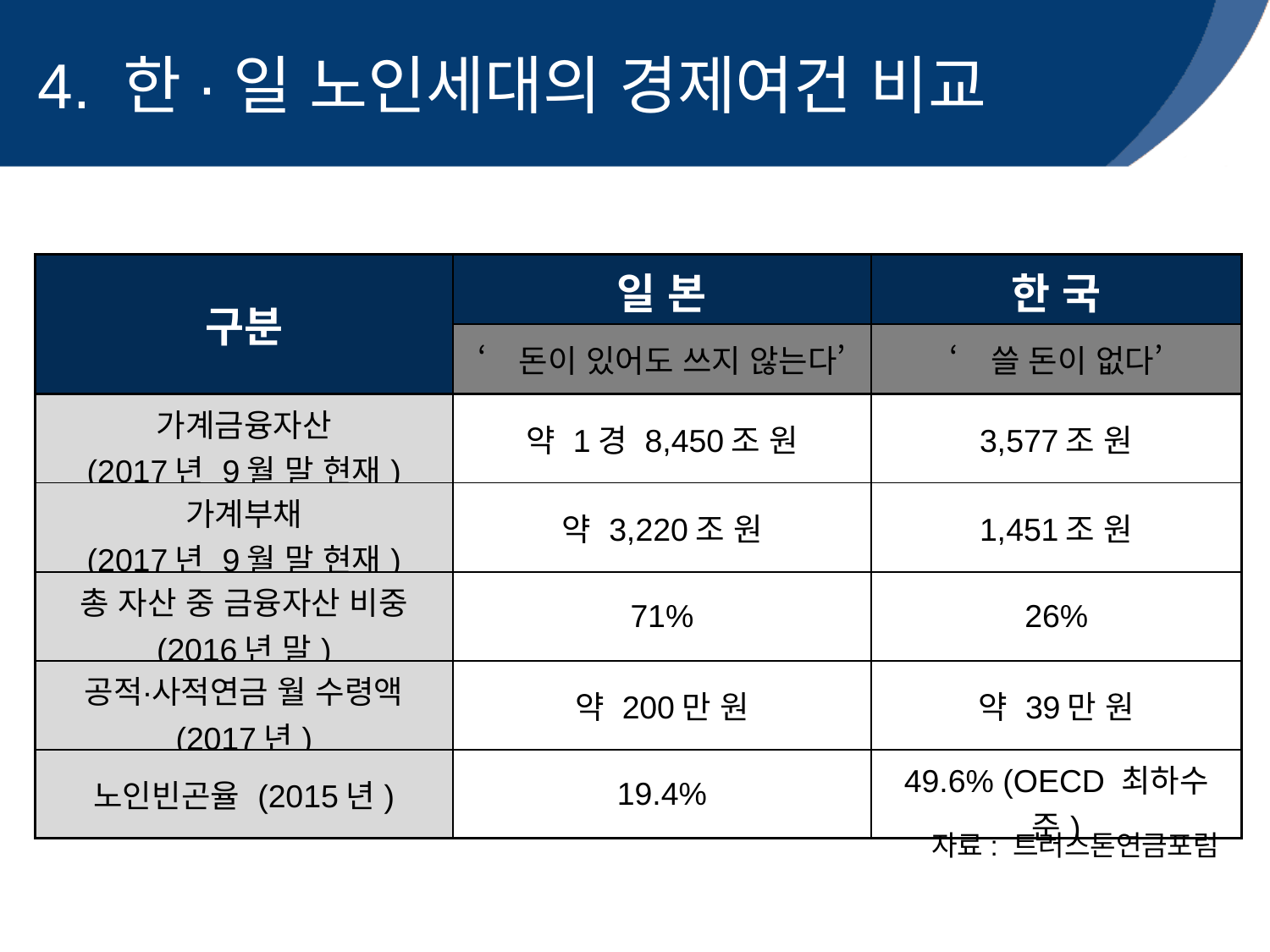

4. 한·일 노인세대의 경제여건 비교
| 구분 | 일 본 | 한 국 |
| --- | --- | --- |
|  | ‘돈이 있어도 쓰지 않는다’ | ‘쓸 돈이 없다’ |
| 가계금융자산 (2017년 9월 말 현재) | 약 1경 8,450조 원 | 3,577조 원 |
| 가계부채 (2017년 9월 말 현재) | 약 3,220조 원 | 1,451조 원 |
| 총 자산 중 금융자산 비중 (2016년 말) | 71% | 26% |
| 공적∙사적연금 월 수령액 (2017년) | 약 200만 원 | 약 39만 원 |
| 노인빈곤율 (2015년) | 19.4% | 49.6% (OECD 최하수준) |
자료: 트러스톤연금포럼